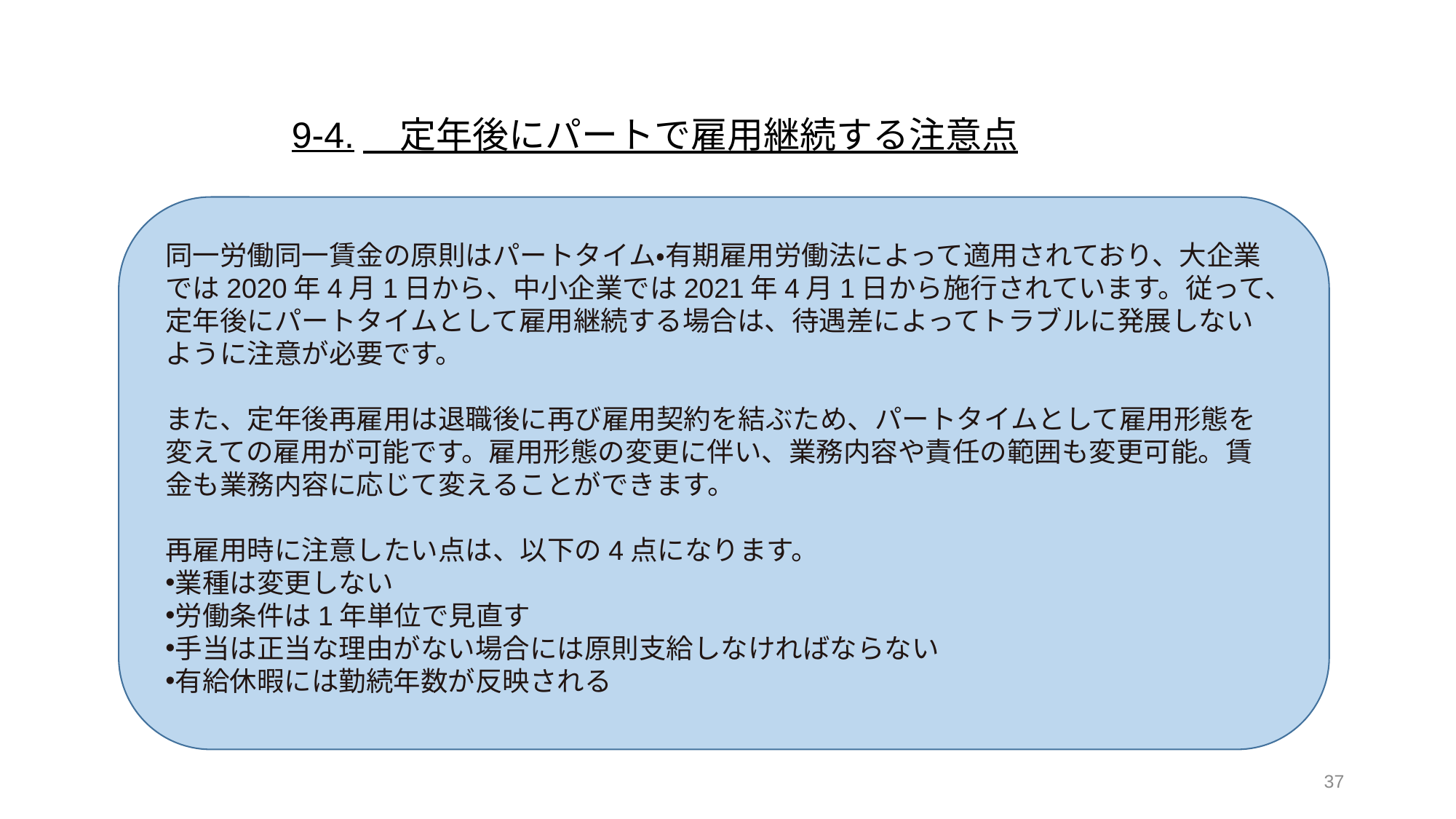

9-4.　定年後にパートで雇用継続する注意点

同一労働同一賃金の原則はパートタイム・有期雇用労働法によって適用されており、大企業では2020年4月1日から、中小企業では2021年4月1日から施行されています。従って、定年後にパートタイムとして雇用継続する場合は、待遇差によってトラブルに発展しないように注意が必要です。

また、定年後再雇用は退職後に再び雇用契約を結ぶため、パートタイムとして雇用形態を変えての雇用が可能です。雇用形態の変更に伴い、業務内容や責任の範囲も変更可能。賃金も業務内容に応じて変えることができます。

再雇用時に注意したい点は、以下の4点になります。
業種は変更しない
労働条件は1年単位で見直す
手当は正当な理由がない場合には原則支給しなければならない
有給休暇には勤続年数が反映される

37